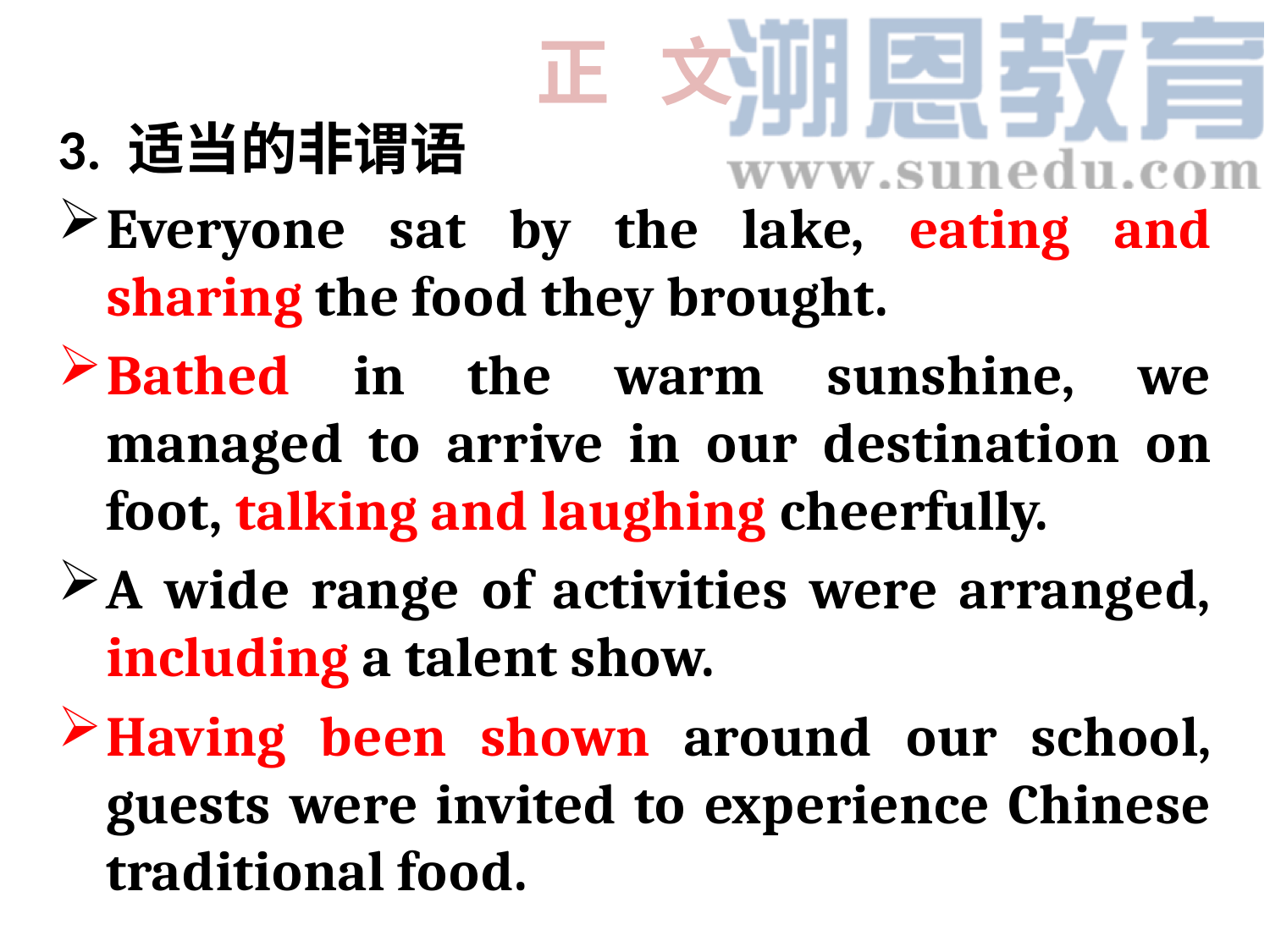

# 正   文
3. 适当的非谓语
Everyone sat by the lake, eating and sharing the food they brought.
Bathed in the warm sunshine, we managed to arrive in our destination on foot, talking and laughing cheerfully.
A wide range of activities were arranged, including a talent show.
Having been shown around our school, guests were invited to experience Chinese traditional food.